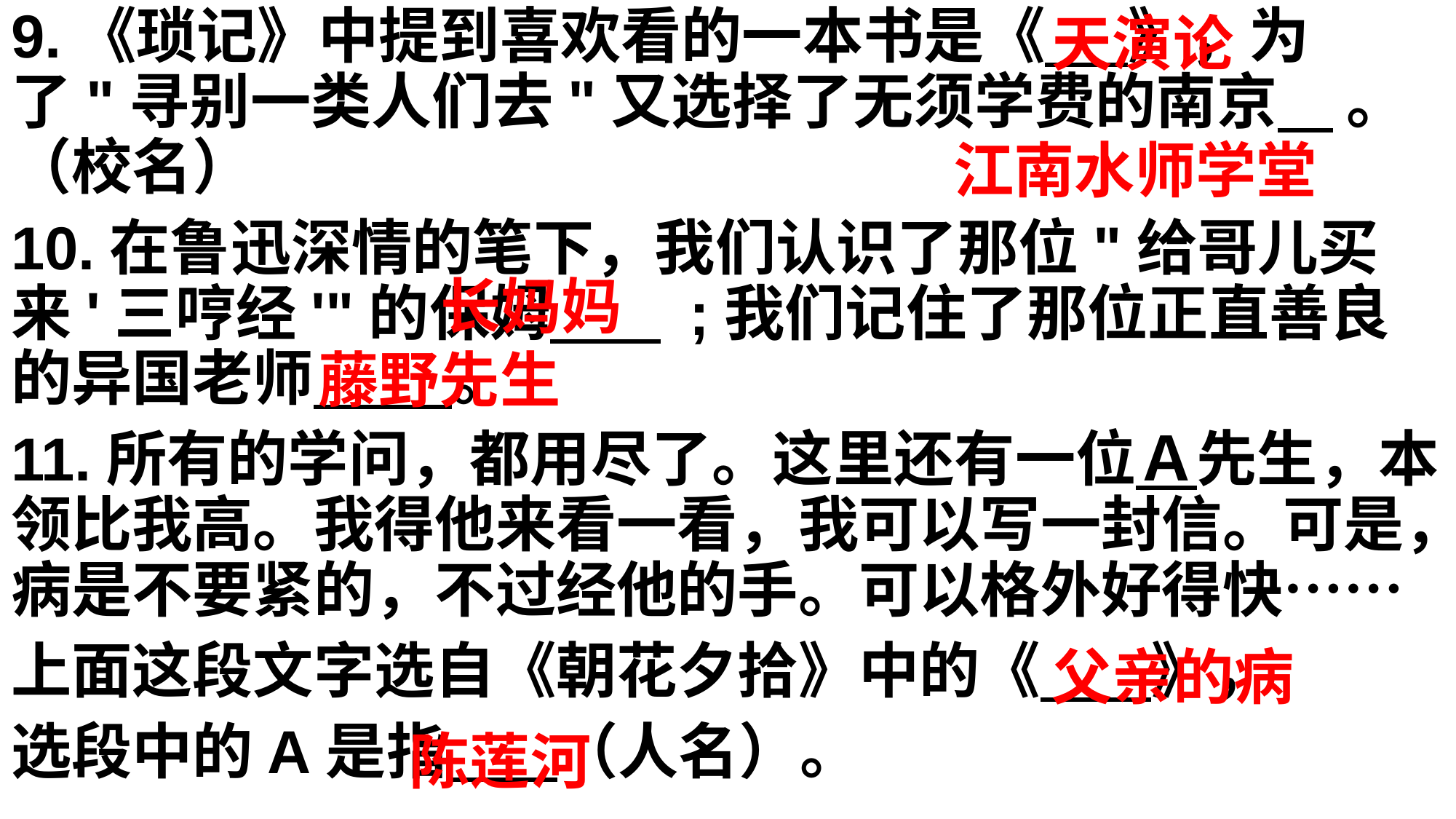

天演论
9.《琐记》中提到喜欢看的一本书是《      》，为了"寻别一类人们去"又选择了无须学费的南京     。（校名）
10.在鲁迅深情的笔下，我们认识了那位"给哥儿买来'三哼经'"的保姆         ;我们记住了那位正直善良的异国老师          。
11.所有的学问，都用尽了。这里还有一位Ａ先生，本领比我高。我得他来看一看，我可以写一封信。可是，病是不要紧的，不过经他的手。可以格外好得快……
上面这段文字选自《朝花夕拾》中的《        》，
选段中的A是指        （人名）。

江南水师学堂
长妈妈
藤野先生
父亲的病
陈莲河